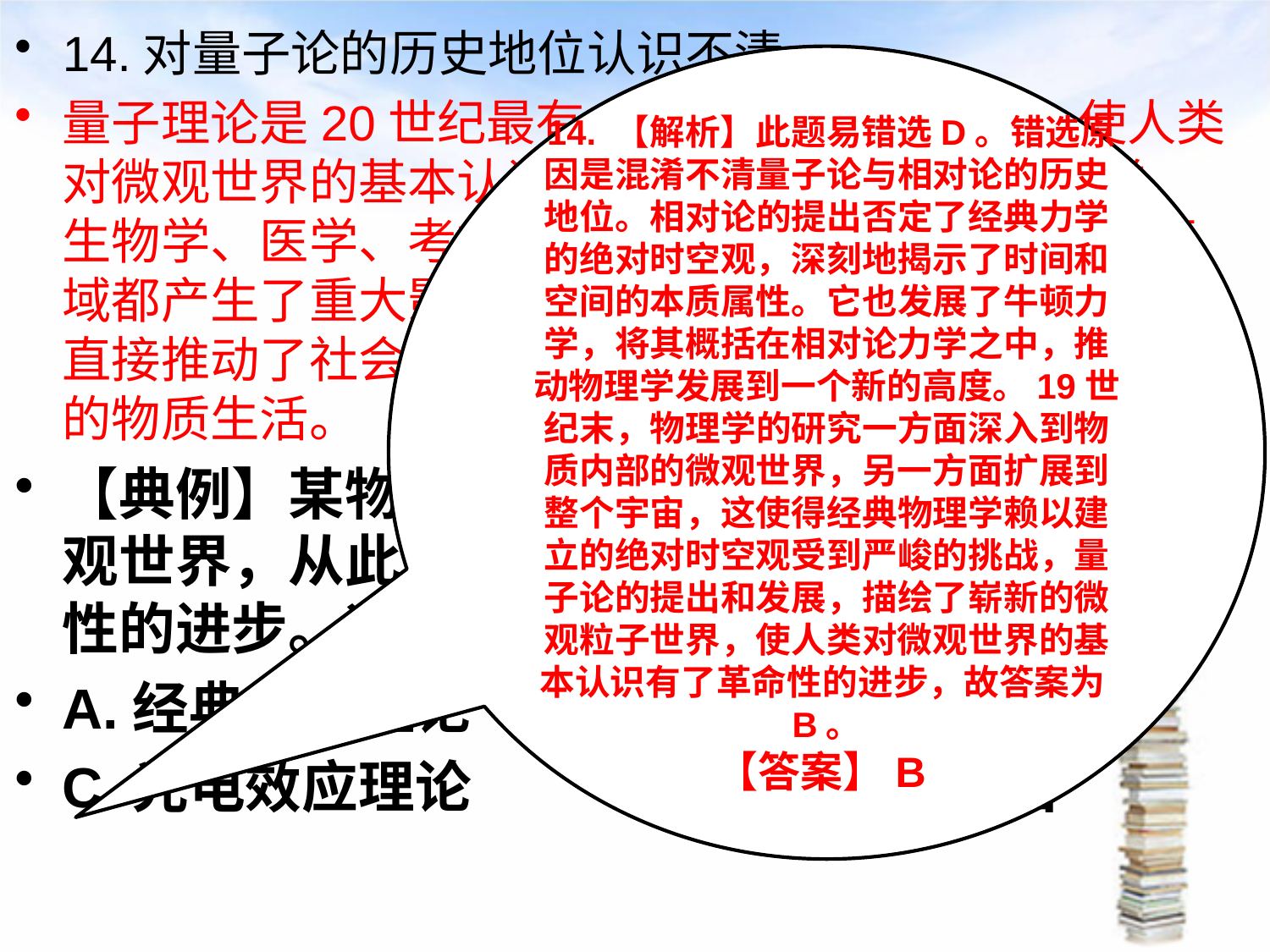

14.对量子论的历史地位认识不清
量子理论是20世纪最有成就的科学理论之一，使人类对微观世界的基本认识有了革命性的进步，对化学、生物学、医学、考古学、古生物学和地质学等科学领域都产生了重大影响，带来了许多划时代的技术创新，直接推动了社会生产力的发展，从根本上改变了人类的物质生活。
【典例】某物理学理论使人类的认识深入到微观世界，从此人们对微观世界的认识有了革命性的进步。这一物理学理论是（    ）
A.经典力学理论   　　 B.量子理论的提出
C.光电效应理论    　　D.相对论的提出
#
 14. 【解析】此题易错选D。错选原因是混淆不清量子论与相对论的历史地位。相对论的提出否定了经典力学的绝对时空观，深刻地揭示了时间和空间的本质属性。它也发展了牛顿力学，将其概括在相对论力学之中，推动物理学发展到一个新的高度。19世纪末，物理学的研究一方面深入到物质内部的微观世界，另一方面扩展到整个宇宙，这使得经典物理学赖以建立的绝对时空观受到严峻的挑战，量子论的提出和发展，描绘了崭新的微观粒子世界，使人类对微观世界的基本认识有了革命性的进步，故答案为B。
【答案】B